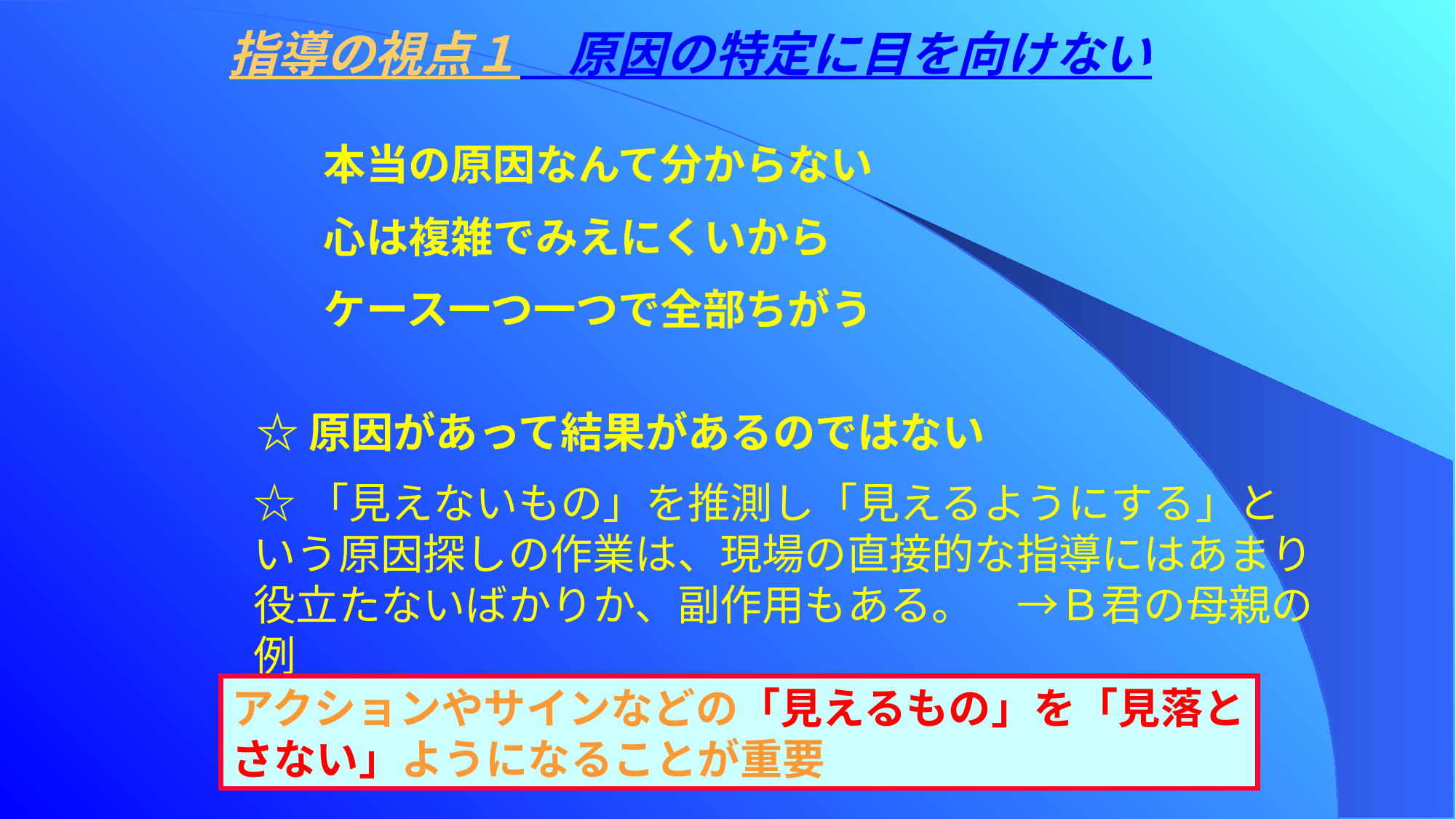

指導の視点１　原因の特定に目を向けない
本当の原因なんて分からない
心は複雑でみえにくいから
ケース一つ一つで全部ちがう

☆原因があって結果があるのではない
☆「見えないもの」を推測し「見えるようにする」という原因探しの作業は、現場の直接的な指導にはあまり役立たないばかりか、副作用もある。　→Ｂ君の母親の例
アクションやサインなどの「見えるもの」を「見落とさない」ようになることが重要